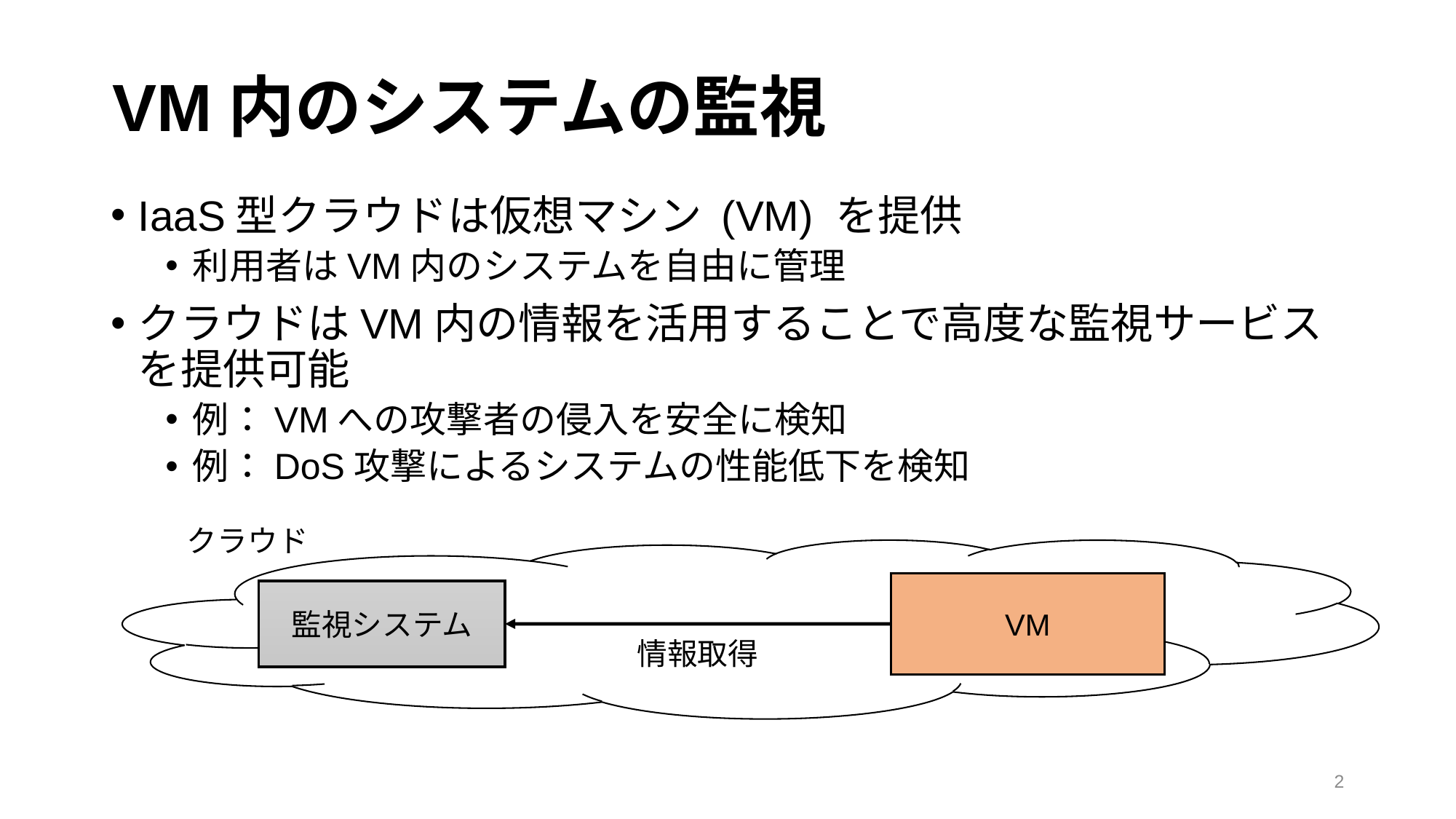

# VM内のシステムの監視
IaaS型クラウドは仮想マシン (VM) を提供
利用者はVM内のシステムを自由に管理
クラウドはVM内の情報を活用することで高度な監視サービスを提供可能
例：VMへの攻撃者の侵入を安全に検知
例：DoS攻撃によるシステムの性能低下を検知
クラウド

VM
監視システム
情報取得
2